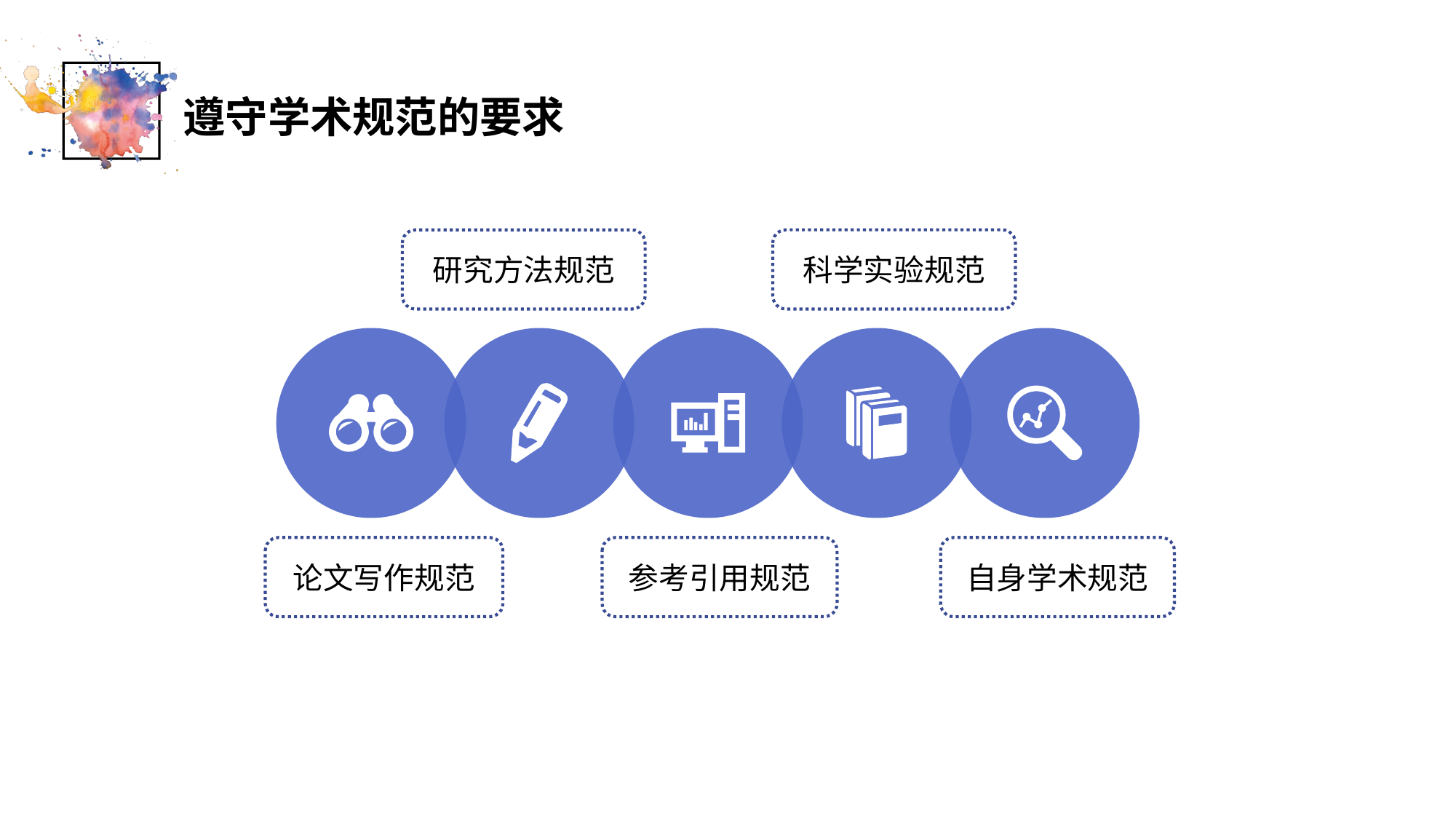

遵守学术规范的要求
科学实验规范
研究方法规范

论文写作规范
参考引用规范
自身学术规范